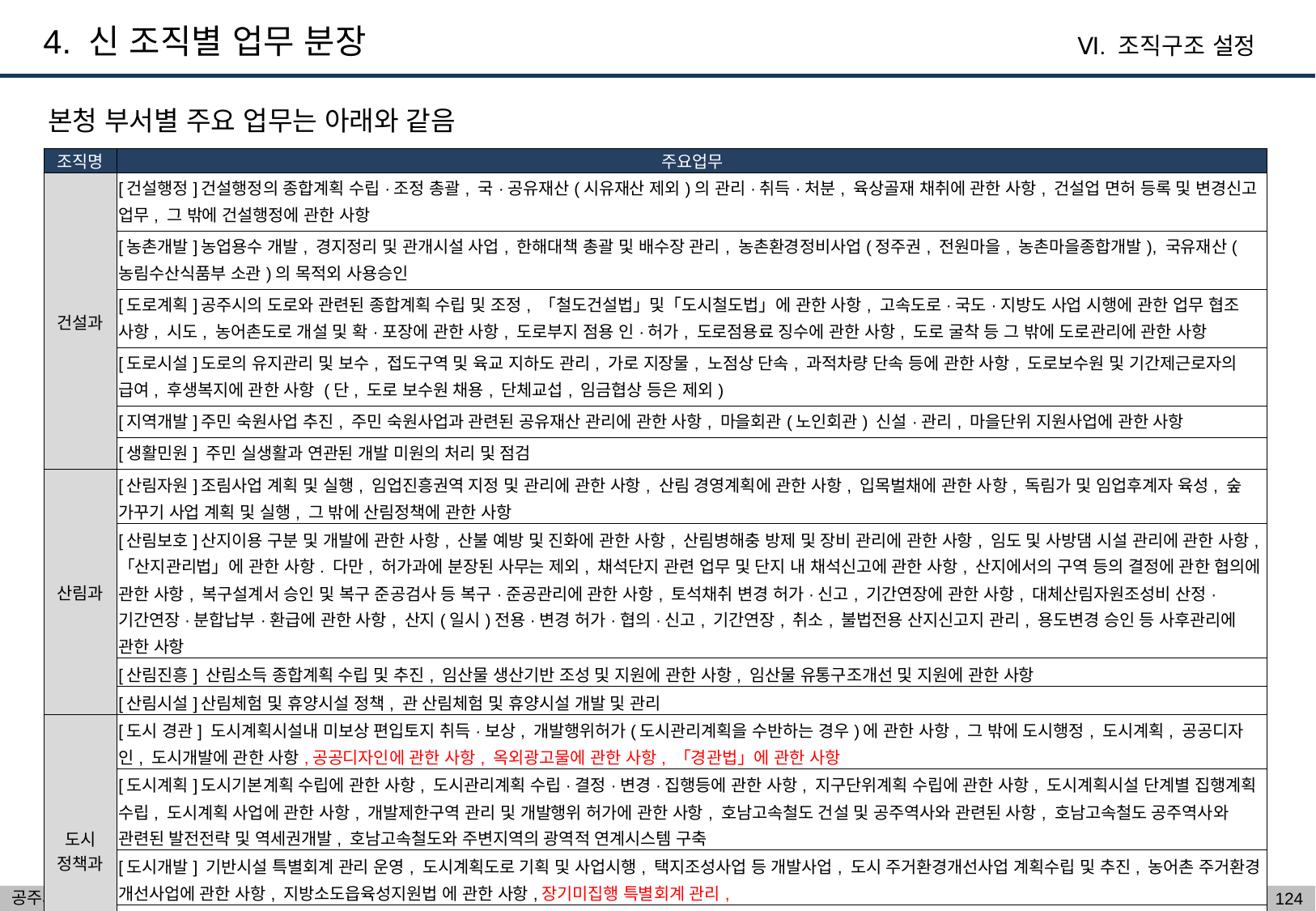

4. 신 조직별 업무 분장
Ⅵ. 조직구조 설정
본청 부서별 주요 업무는 아래와 같음
| 조직명 | 주요업무 |
| --- | --- |
| 건설과 | [건설행정]건설행정의 종합계획 수립·조정 총괄, 국·공유재산(시유재산 제외)의 관리·취득·처분, 육상골재 채취에 관한 사항, 건설업 면허 등록 및 변경신고 업무, 그 밖에 건설행정에 관한 사항 |
|  | [농촌개발]농업용수 개발, 경지정리 및 관개시설 사업, 한해대책 총괄 및 배수장 관리, 농촌환경정비사업(정주권, 전원마을, 농촌마을종합개발), 국유재산(농림수산식품부 소관)의 목적외 사용승인 |
|  | [도로계획]공주시의 도로와 관련된 종합계획 수립 및 조정, 「철도건설법」및「도시철도법」에 관한 사항, 고속도로·국도·지방도 사업 시행에 관한 업무 협조 사항, 시도, 농어촌도로 개설 및 확·포장에 관한 사항, 도로부지 점용 인·허가, 도로점용료 징수에 관한 사항, 도로 굴착 등 그 밖에 도로관리에 관한 사항 |
|  | [도로시설]도로의 유지관리 및 보수, 접도구역 및 육교 지하도 관리, 가로 지장물, 노점상 단속, 과적차량 단속 등에 관한 사항, 도로보수원 및 기간제근로자의 급여, 후생복지에 관한 사항 (단, 도로 보수원 채용, 단체교섭, 임금협상 등은 제외) |
|  | [지역개발]주민 숙원사업 추진, 주민 숙원사업과 관련된 공유재산 관리에 관한 사항, 마을회관(노인회관) 신설·관리, 마을단위 지원사업에 관한 사항 |
|  | [생활민원] 주민 실생활과 연관된 개발 미원의 처리 및 점검 |
| 산림과 | [산림자원]조림사업 계획 및 실행, 임업진흥권역 지정 및 관리에 관한 사항, 산림 경영계획에 관한 사항, 입목벌채에 관한 사항, 독림가 및 임업후계자 육성, 숲 가꾸기 사업 계획 및 실행, 그 밖에 산림정책에 관한 사항 |
|  | [산림보호]산지이용 구분 및 개발에 관한 사항, 산불 예방 및 진화에 관한 사항, 산림병해충 방제 및 장비 관리에 관한 사항, 임도 및 사방댐 시설 관리에 관한 사항, 「산지관리법」에 관한 사항. 다만, 허가과에 분장된 사무는 제외, 채석단지 관련 업무 및 단지 내 채석신고에 관한 사항, 산지에서의 구역 등의 결정에 관한 협의에 관한 사항, 복구설계서 승인 및 복구 준공검사 등 복구·준공관리에 관한 사항, 토석채취 변경 허가·신고, 기간연장에 관한 사항, 대체산림자원조성비 산정·기간연장·분합납부·환급에 관한 사항, 산지(일시)전용·변경 허가·협의·신고, 기간연장, 취소, 불법전용 산지신고지 관리, 용도변경 승인 등 사후관리에 관한 사항 |
|  | [산림진흥] 산림소득 종합계획 수립 및 추진, 임산물 생산기반 조성 및 지원에 관한 사항, 임산물 유통구조개선 및 지원에 관한 사항 |
|  | [산림시설]산림체험 및 휴양시설 정책, 관 산림체험 및 휴양시설 개발 및 관리 |
| 도시 정책과 | [도시 경관] 도시계획시설내 미보상 편입토지 취득·보상, 개발행위허가(도시관리계획을 수반하는 경우)에 관한 사항, 그 밖에 도시행정, 도시계획, 공공디자인, 도시개발에 관한 사항,공공디자인에 관한 사항, 옥외광고물에 관한 사항, 「경관법」에 관한 사항 |
|  | [도시계획]도시기본계획 수립에 관한 사항, 도시관리계획 수립·결정·변경·집행등에 관한 사항, 지구단위계획 수립에 관한 사항, 도시계획시설 단계별 집행계획 수립, 도시계획 사업에 관한 사항, 개발제한구역 관리 및 개발행위 허가에 관한 사항, 호남고속철도 건설 및 공주역사와 관련된 사항, 호남고속철도 공주역사와 관련된 발전전략 및 역세권개발, 호남고속철도와 주변지역의 광역적 연계시스템 구축 |
|  | [도시개발] 기반시설 특별회계 관리 운영, 도시계획도로 기획 및 사업시행, 택지조성사업 등 개발사업, 도시 주거환경개선사업 계획수립 및 추진, 농어촌 주거환경 개선사업에 관한 사항, 지방소도읍육성지원법 에 관한 사항,장기미집행 특별회계 관리, |
|  | [공원녹지] 가로수 조성 관리 및 조경사업, 휴양림 및 수목원 조성·관리, 산림유전자 자원보호림 보호수 관리, 「도시공원 및 녹지 등에 관한 법률」에 관한 사항 총괄, 도시공원 및 녹지 조성·관리, 미시설 공원, 유원지의 개발·조성, 등산로 개설 및 정비에 관한 사항, 주요 도로변 화단 및 꽃길 가꾸기, 가로공원 조성 및 관리에 관한 사항, 「자연공원법」에 의한 국립공원과 관련된 사무 |